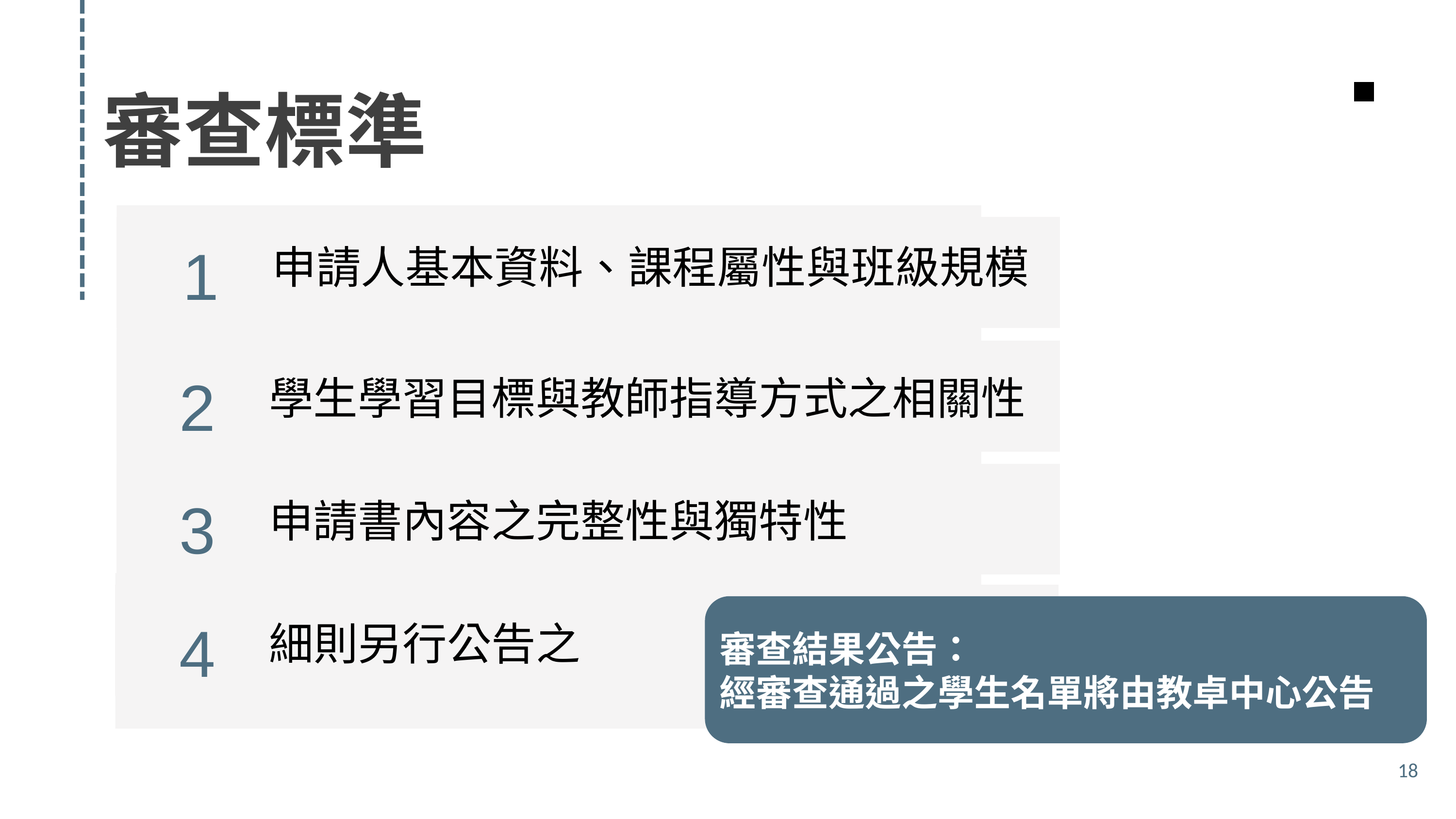

審查標準

1
申請人基本資料、課程屬性與班級規模

2
學生學習目標與教師指導方式之相關性

3
申請書內容之完整性與獨特性

審查結果公告：
經審查通過之學生名單將由教卓中心公告
4
細則另行公告之
18